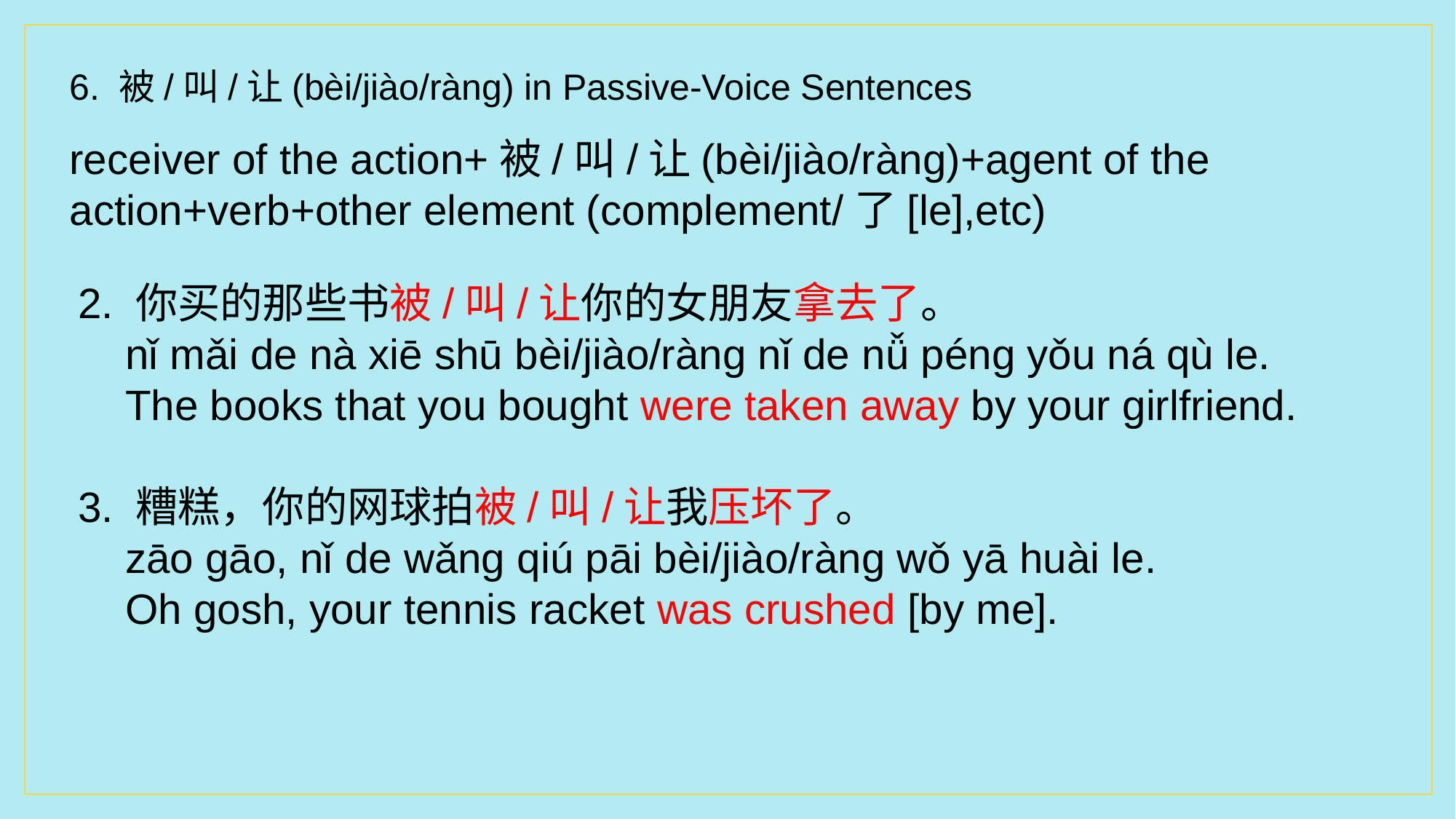

6. 被/叫/让(bèi/jiào/ràng) in Passive-Voice Sentences
receiver of the action+被/叫/让(bèi/jiào/ràng)+agent of the action+verb+other element (complement/了[le],etc)
2. 你买的那些书被/叫/让你的女朋友拿去了。
    nǐ mǎi de nà xiē shū bèi/jiào/ràng nǐ de nǚ péng yǒu ná qù le.
    The books that you bought were taken away by your girlfriend.

3. 糟糕，你的网球拍被/叫/让我压坏了。
    zāo gāo, nǐ de wǎng qiú pāi bèi/jiào/ràng wǒ yā huài le.
    Oh gosh, your tennis racket was crushed [by me].